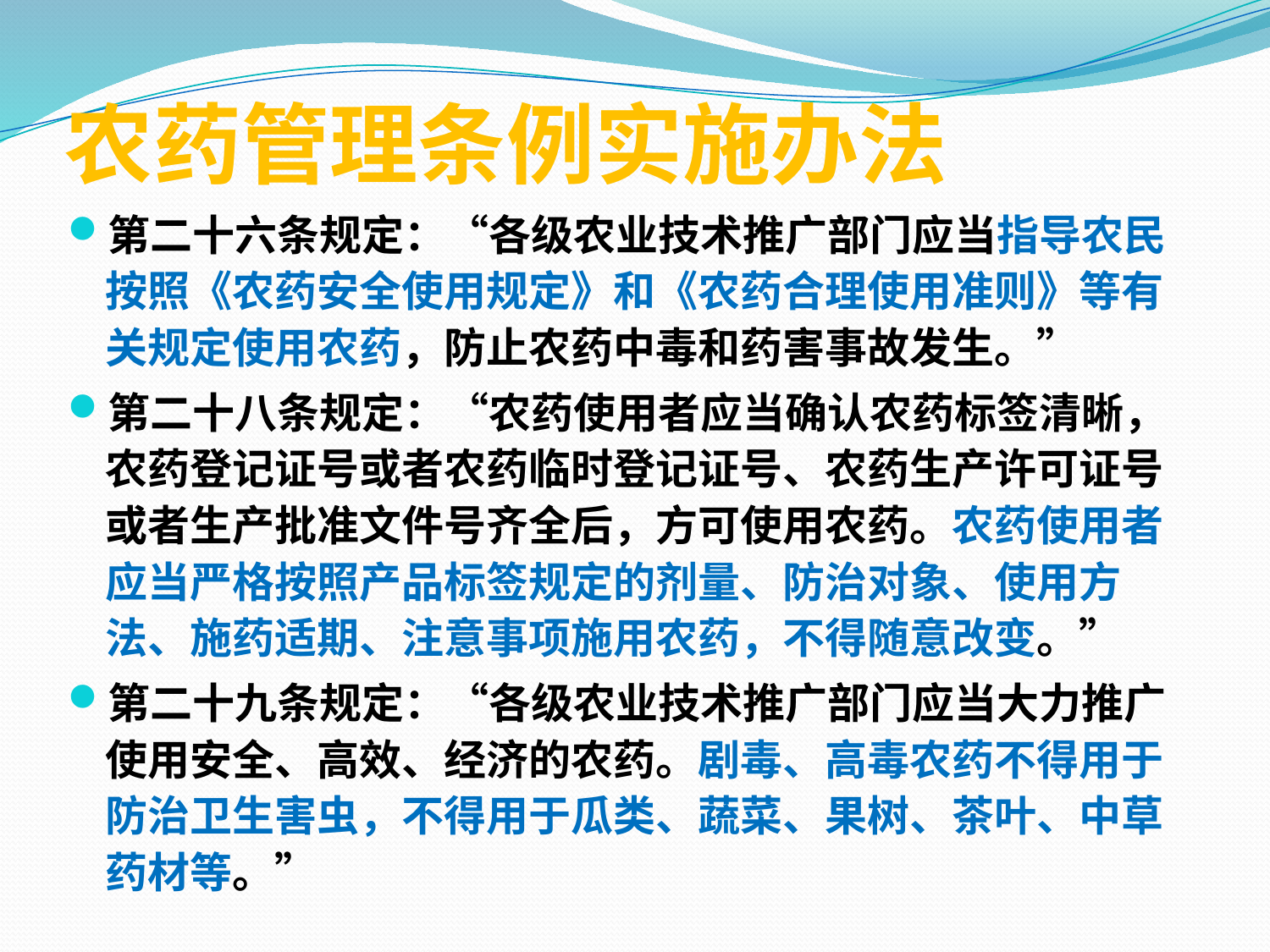

# 农药管理条例实施办法
第二十六条规定：“各级农业技术推广部门应当指导农民按照《农药安全使用规定》和《农药合理使用准则》等有关规定使用农药，防止农药中毒和药害事故发生。”
第二十八条规定：“农药使用者应当确认农药标签清晰，农药登记证号或者农药临时登记证号、农药生产许可证号或者生产批准文件号齐全后，方可使用农药。农药使用者应当严格按照产品标签规定的剂量、防治对象、使用方法、施药适期、注意事项施用农药，不得随意改变。”
第二十九条规定：“各级农业技术推广部门应当大力推广使用安全、高效、经济的农药。剧毒、高毒农药不得用于防治卫生害虫，不得用于瓜类、蔬菜、果树、茶叶、中草药材等。”